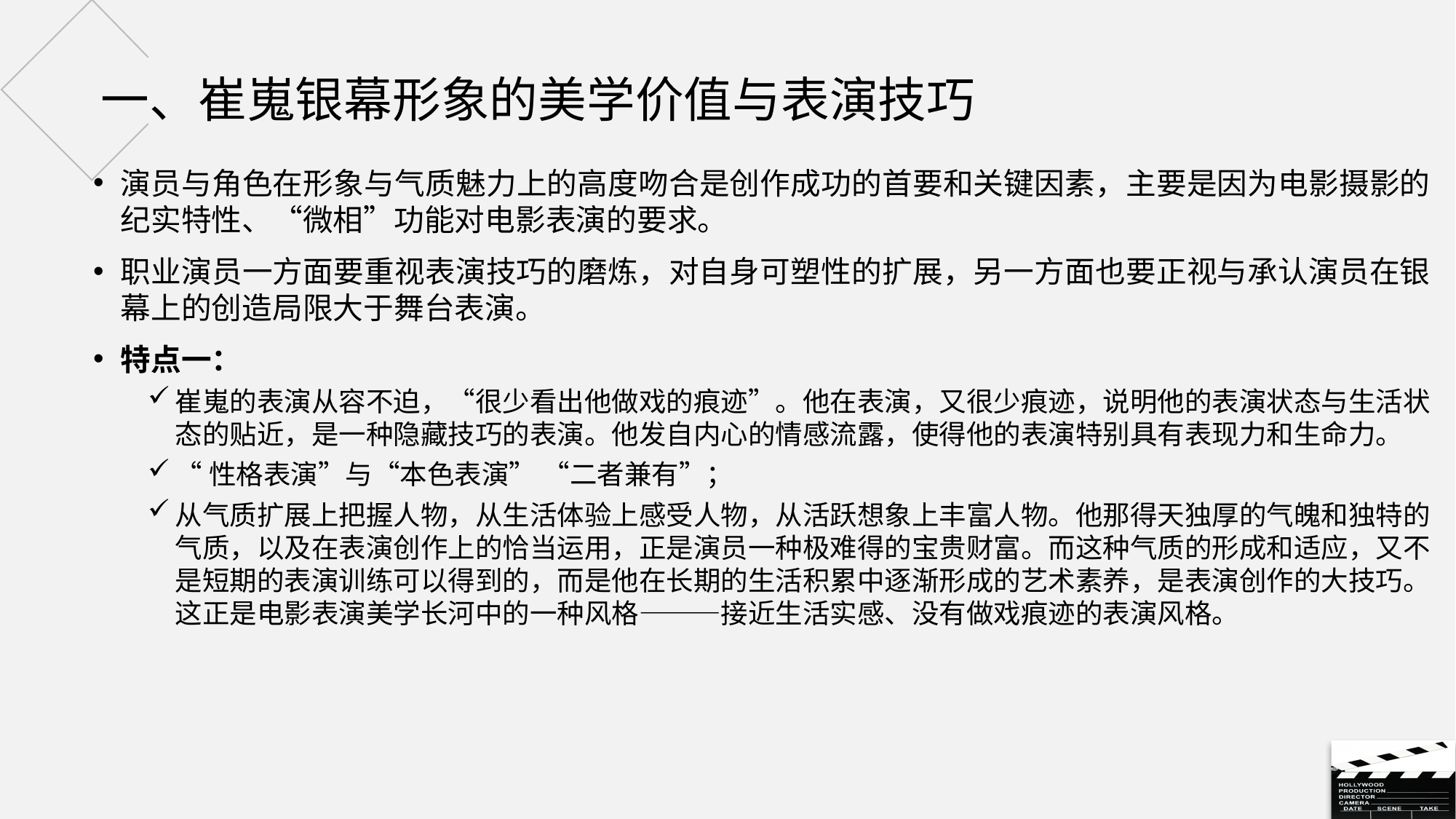

# 一、崔嵬银幕形象的美学价值与表演技巧
演员与角色在形象与气质魅力上的高度吻合是创作成功的首要和关键因素，主要是因为电影摄影的纪实特性、“微相”功能对电影表演的要求。
职业演员一方面要重视表演技巧的磨炼，对自身可塑性的扩展，另一方面也要正视与承认演员在银幕上的创造局限大于舞台表演。
特点一：
崔嵬的表演从容不迫，“很少看出他做戏的痕迹”。他在表演，又很少痕迹，说明他的表演状态与生活状态的贴近，是一种隐藏技巧的表演。他发自内心的情感流露，使得他的表演特别具有表现力和生命力。
“性格表演”与“本色表演” “二者兼有”；
从气质扩展上把握人物，从生活体验上感受人物，从活跃想象上丰富人物。他那得天独厚的气魄和独特的气质，以及在表演创作上的恰当运用，正是演员一种极难得的宝贵财富。而这种气质的形成和适应，又不是短期的表演训练可以得到的，而是他在长期的生活积累中逐渐形成的艺术素养，是表演创作的大技巧。这正是电影表演美学长河中的一种风格———接近生活实感、没有做戏痕迹的表演风格。